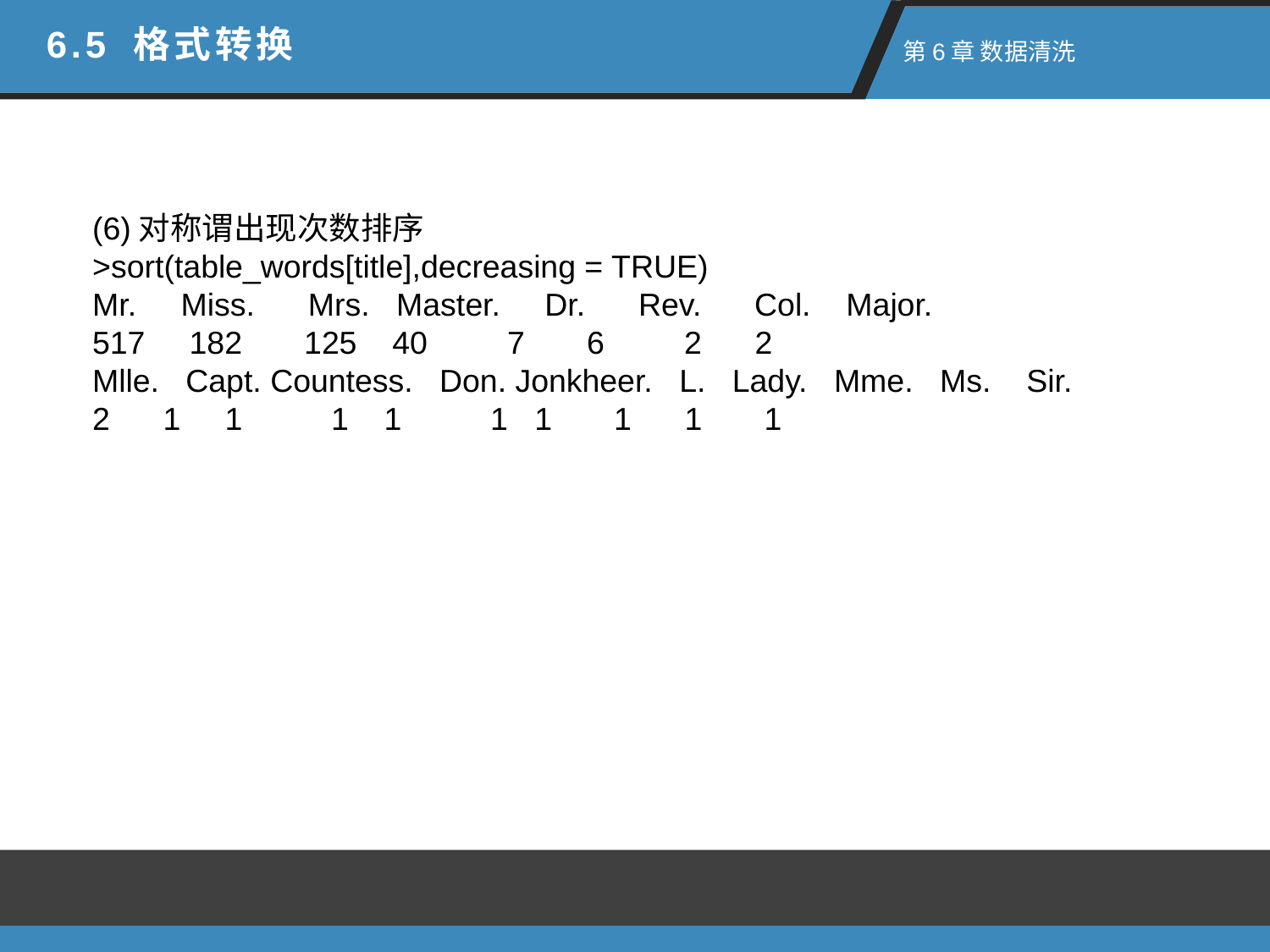

6.5 格式转换
  第6章 数据清洗
(6)对称谓出现次数排序
>sort(table_words[title],decreasing = TRUE)
Mr.     Miss.      Mrs.   Master.     Dr.      Rev.      Col.    Major.
517     182       125    40         7       6         2      2
Mlle.   Capt. Countess.   Don. Jonkheer.   L.   Lady.   Mme.   Ms.    Sir.
2      1     1          1    1          1   1       1      1       1